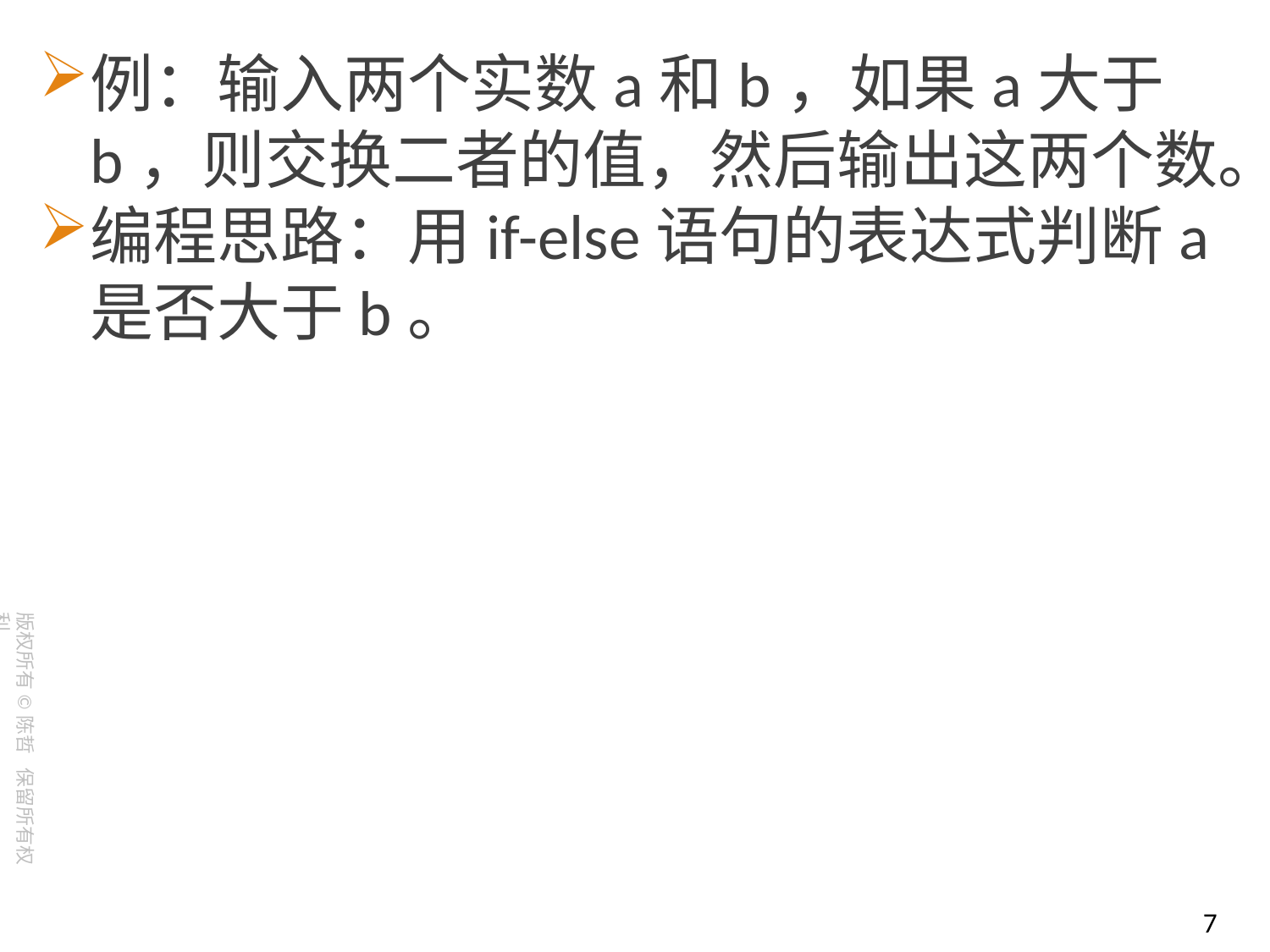

例：输入两个实数a和b，如果a大于b，则交换二者的值，然后输出这两个数。
编程思路：用if-else语句的表达式判断a是否大于b。

7